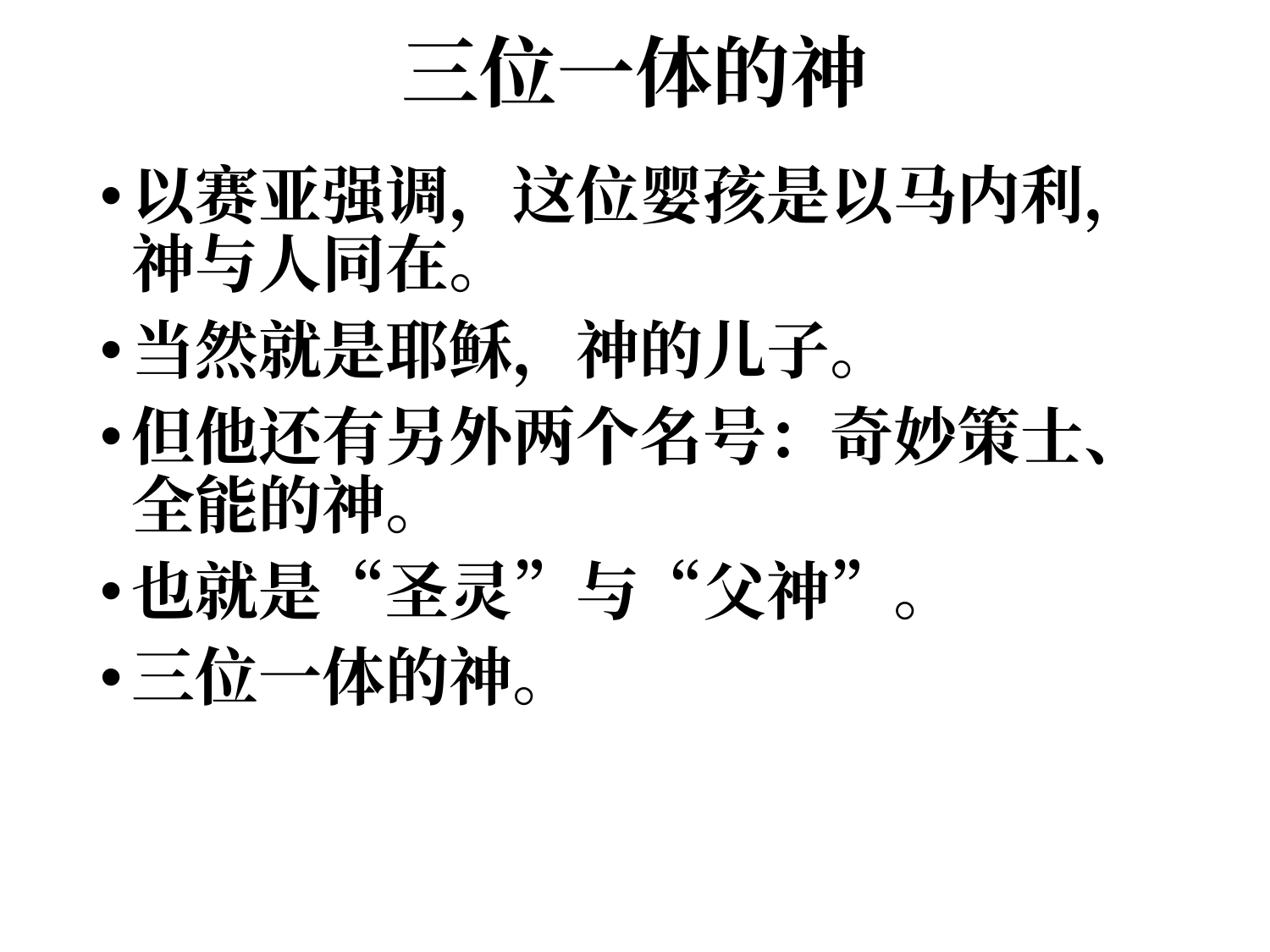

# 三位一体的神
以赛亚强调，这位婴孩是以马内利，神与人同在。
当然就是耶稣，神的儿子。
但他还有另外两个名号：奇妙策士、全能的神。
也就是“圣灵”与“父神”。
三位一体的神。